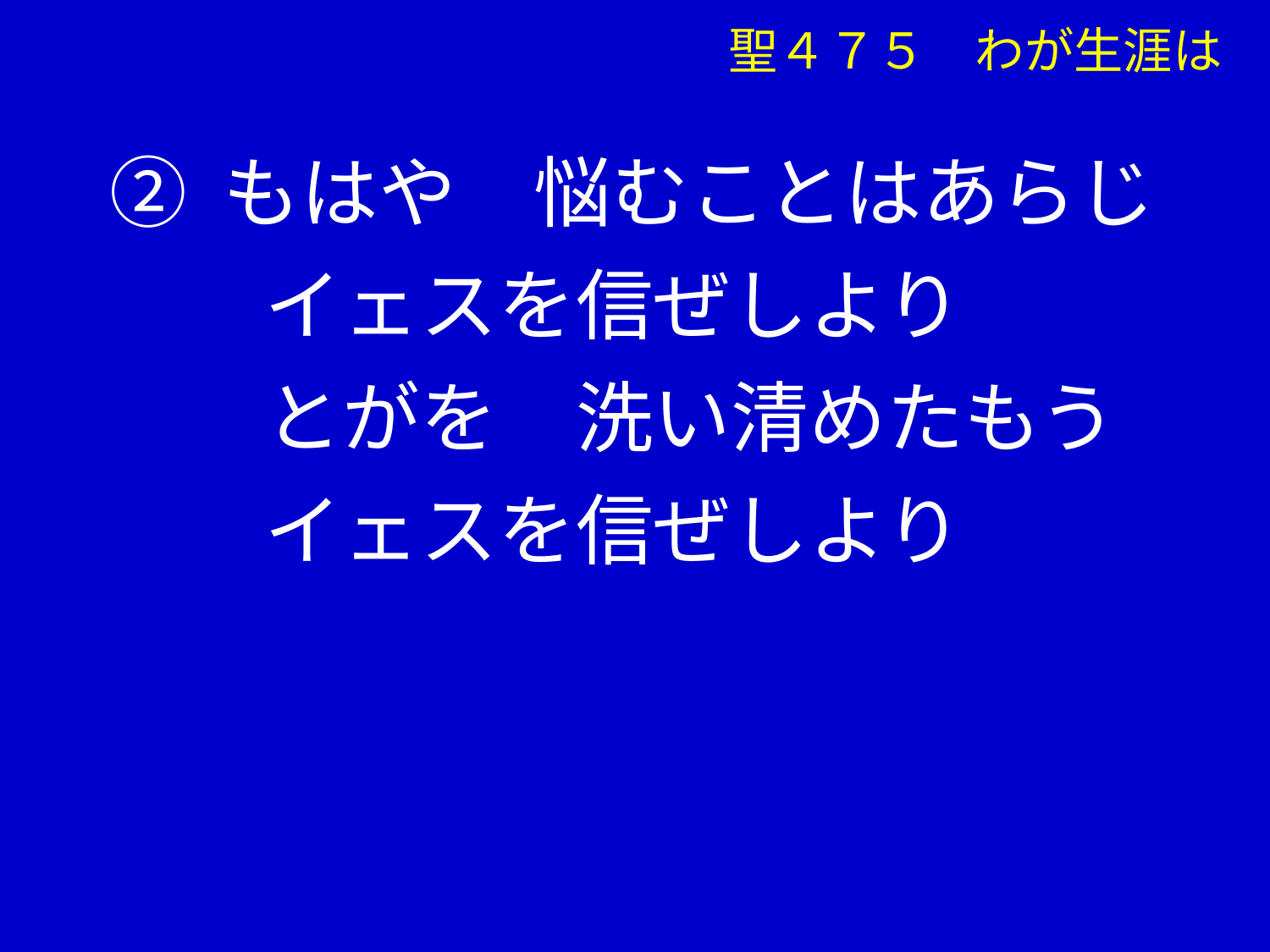

聖４７５　わが生涯は
② もはや　悩むことはあらじ
　　イェスを信ぜしより
　　とがを　洗い清めたもう
　　イェスを信ぜしより